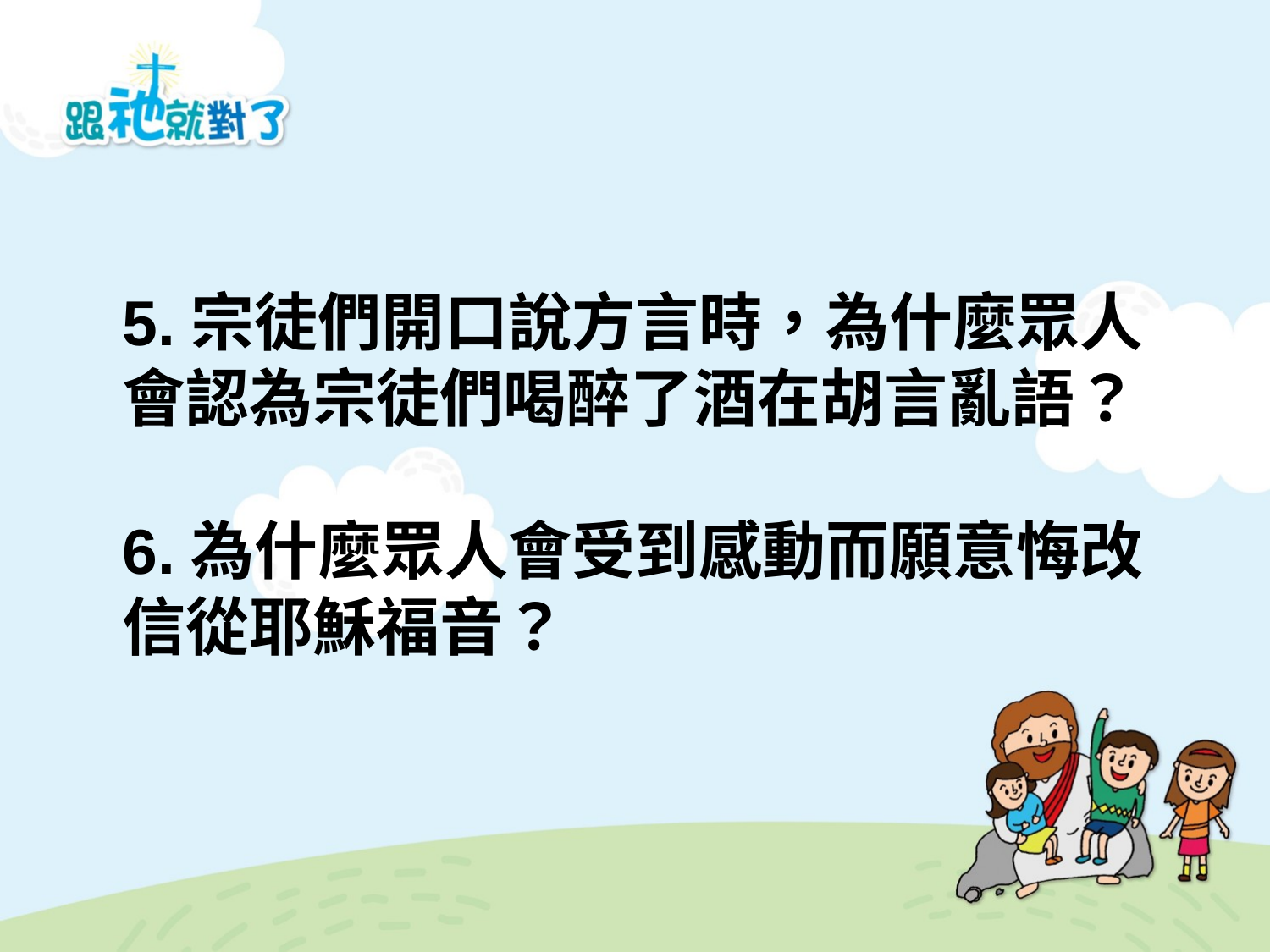

5.宗徒們開口說方言時，為什麼眾人會認為宗徒們喝醉了酒在胡言亂語？

6.為什麼眾人會受到感動而願意悔改信從耶穌福音？